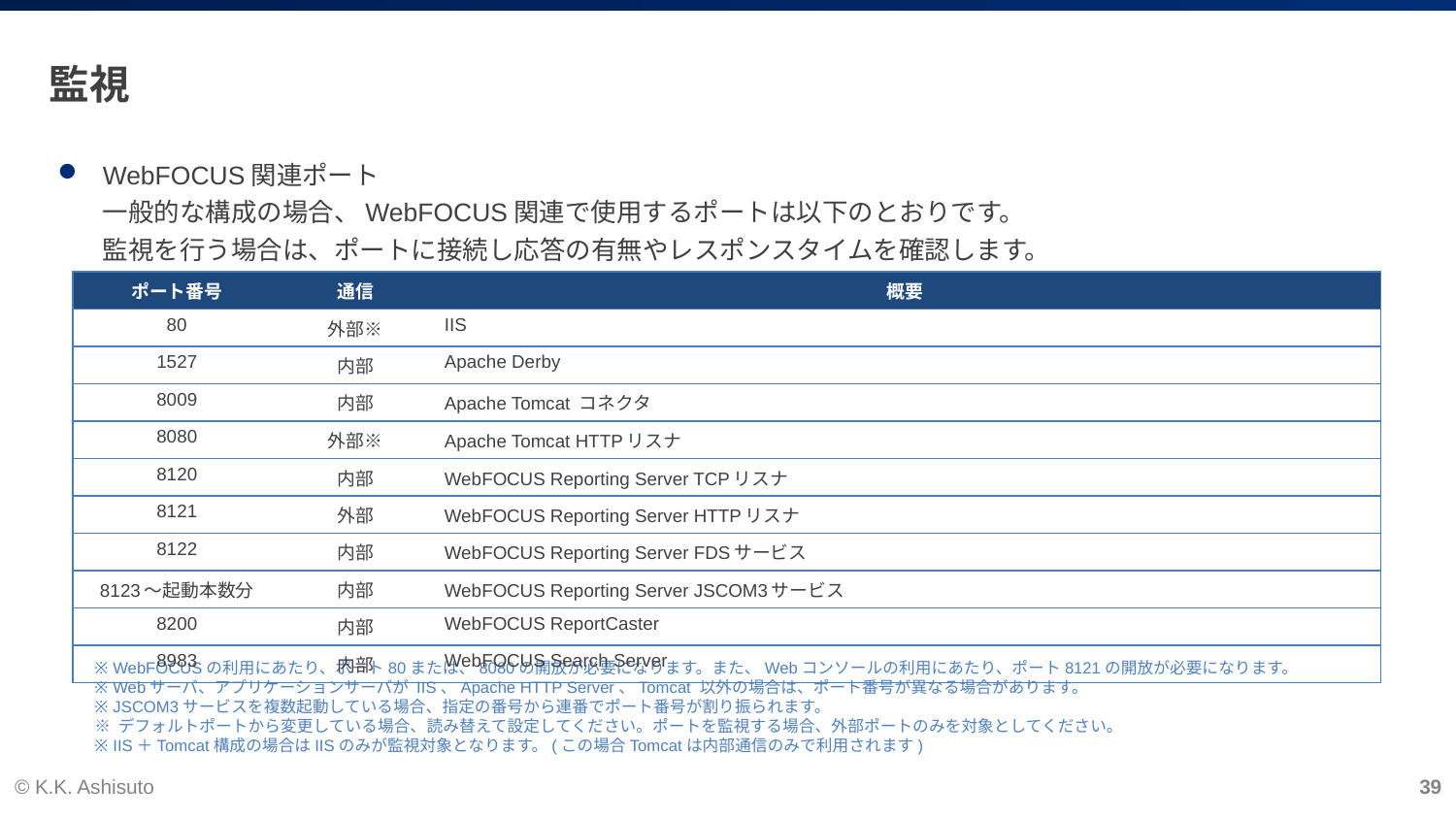

# 監視
WebFOCUS関連ポート
一般的な構成の場合、WebFOCUS関連で使用するポートは以下のとおりです。
監視を行う場合は、ポートに接続し応答の有無やレスポンスタイムを確認します。
| ポート番号 | 通信 | 概要 |
| --- | --- | --- |
| 80 | 外部※ | IIS |
| 1527 | 内部 | Apache Derby |
| 8009 | 内部 | Apache Tomcat コネクタ |
| 8080 | 外部※ | Apache Tomcat HTTPリスナ |
| 8120 | 内部 | WebFOCUS Reporting Server TCPリスナ |
| 8121 | 外部 | WebFOCUS Reporting Server HTTPリスナ |
| 8122 | 内部 | WebFOCUS Reporting Server FDSサービス |
| 8123～起動本数分 | 内部 | WebFOCUS Reporting Server JSCOM3サービス |
| 8200 | 内部 | WebFOCUS ReportCaster |
| 8983 | 内部 | WebFOCUS Search Server |
※ WebFOCUSの利用にあたり、ポート80または、8080の開放が必要になります。また、Webコンソールの利用にあたり、ポート8121の開放が必要になります。
※ Webサーバ、アプリケーションサーバが IIS、Apache HTTP Server、Tomcat 以外の場合は、ポート番号が異なる場合があります。
※ JSCOM3サービスを複数起動している場合、指定の番号から連番でポート番号が割り振られます。
※ デフォルトポートから変更している場合、読み替えて設定してください。ポートを監視する場合、外部ポートのみを対象としてください。
※ IIS＋Tomcat構成の場合はIISのみが監視対象となります。(この場合Tomcatは内部通信のみで利用されます)
© K.K. Ashisuto
39